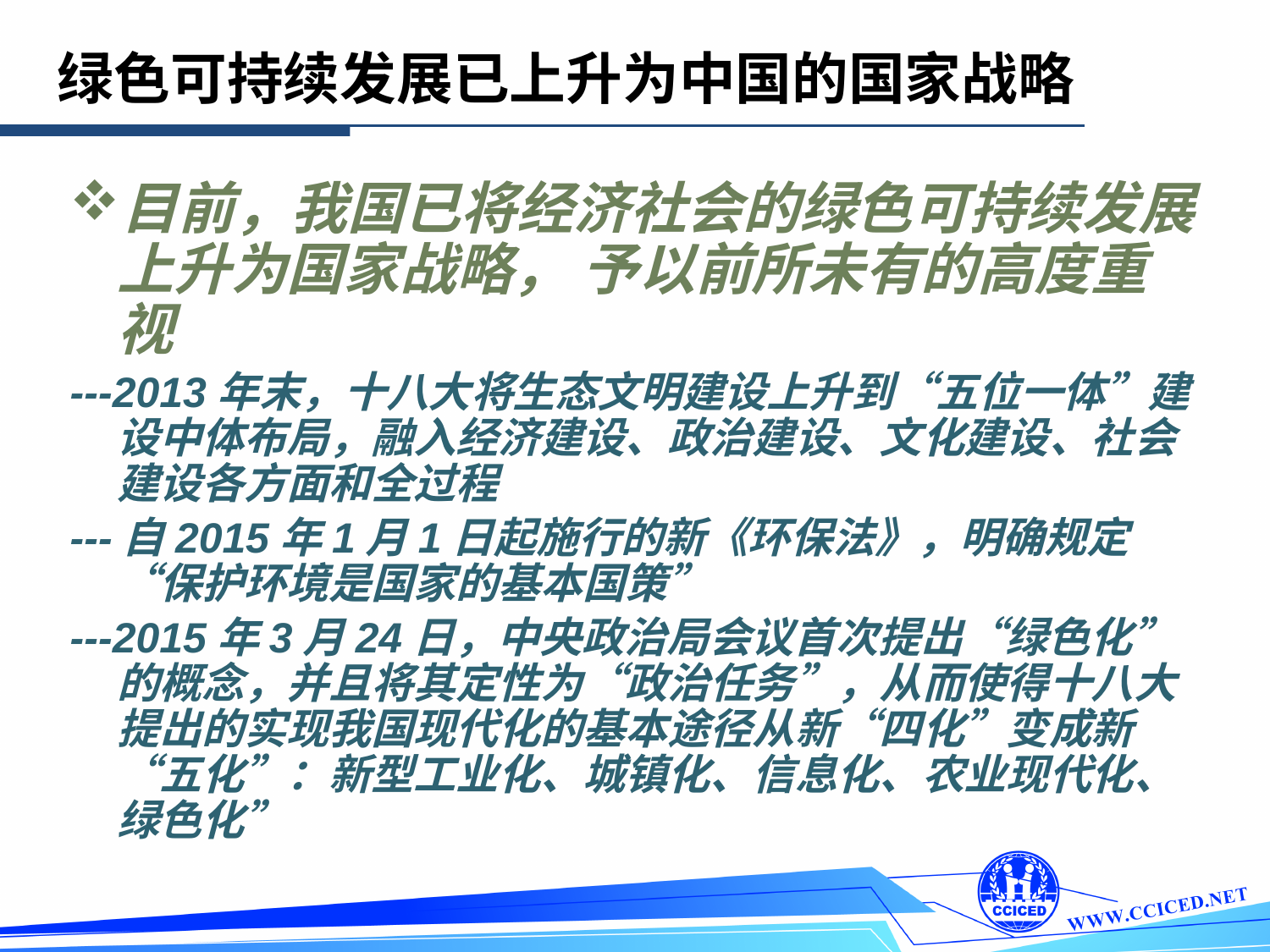

绿色可持续发展已上升为中国的国家战略

目前，我国已将经济社会的绿色可持续发展上升为国家战略， 予以前所未有的高度重视
---2013年末，十八大将生态文明建设上升到“五位一体”建设中体布局，融入经济建设、政治建设、文化建设、社会建设各方面和全过程
---自2015年1月1日起施行的新《环保法》，明确规定“保护环境是国家的基本国策”
---2015年3月24日，中央政治局会议首次提出“绿色化”的概念，并且将其定性为“政治任务”，从而使得十八大提出的实现我国现代化的基本途径从新“四化”变成新“五化”：新型工业化、城镇化、信息化、农业现代化、绿色化”